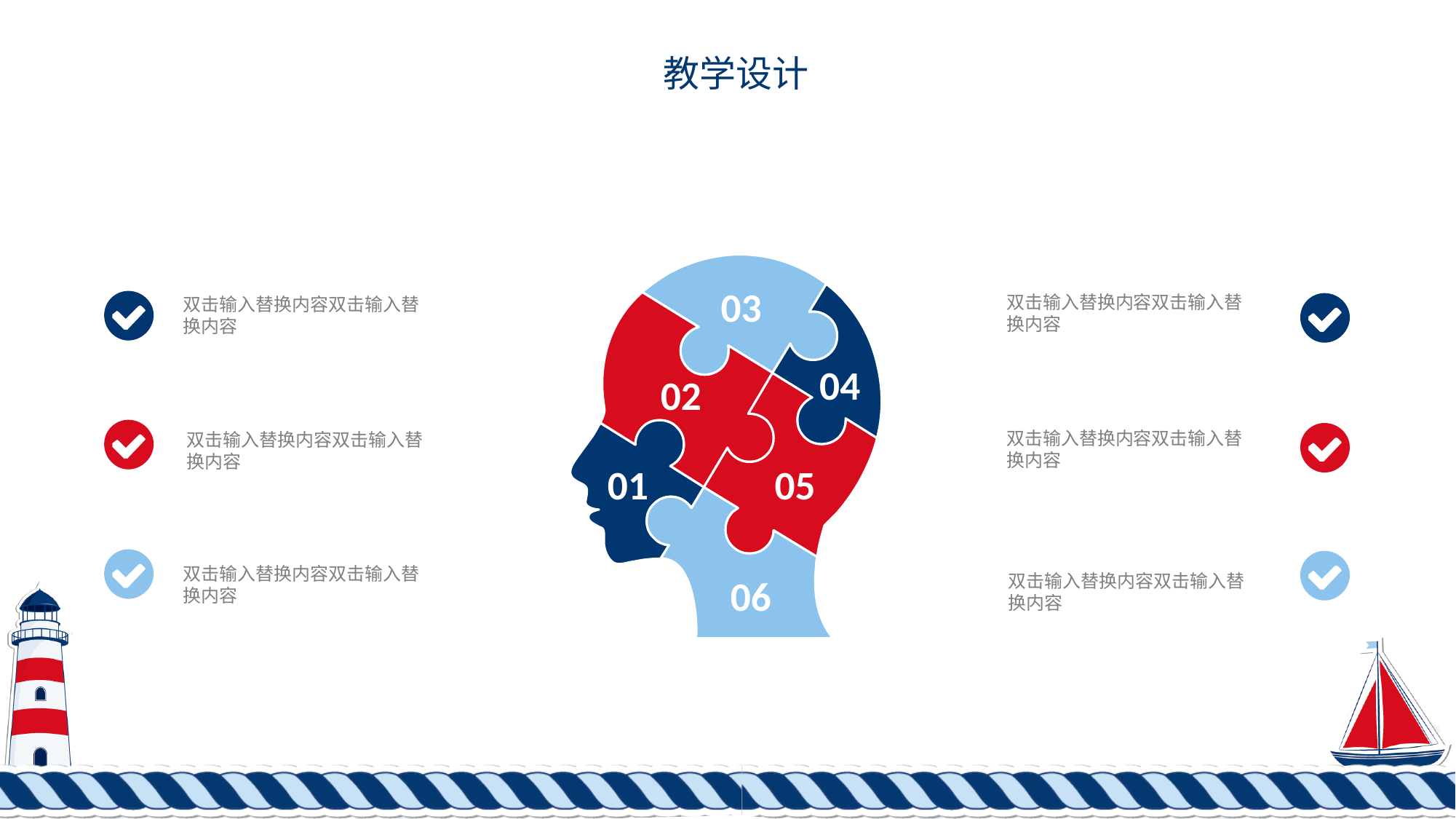

教学设计

03

双击输入替换内容双击输入替换内容
双击输入替换内容双击输入替换内容

04
02

双击输入替换内容双击输入替换内容
双击输入替换内容双击输入替换内容

01
05

双击输入替换内容双击输入替换内容
双击输入替换内容双击输入替换内容
06